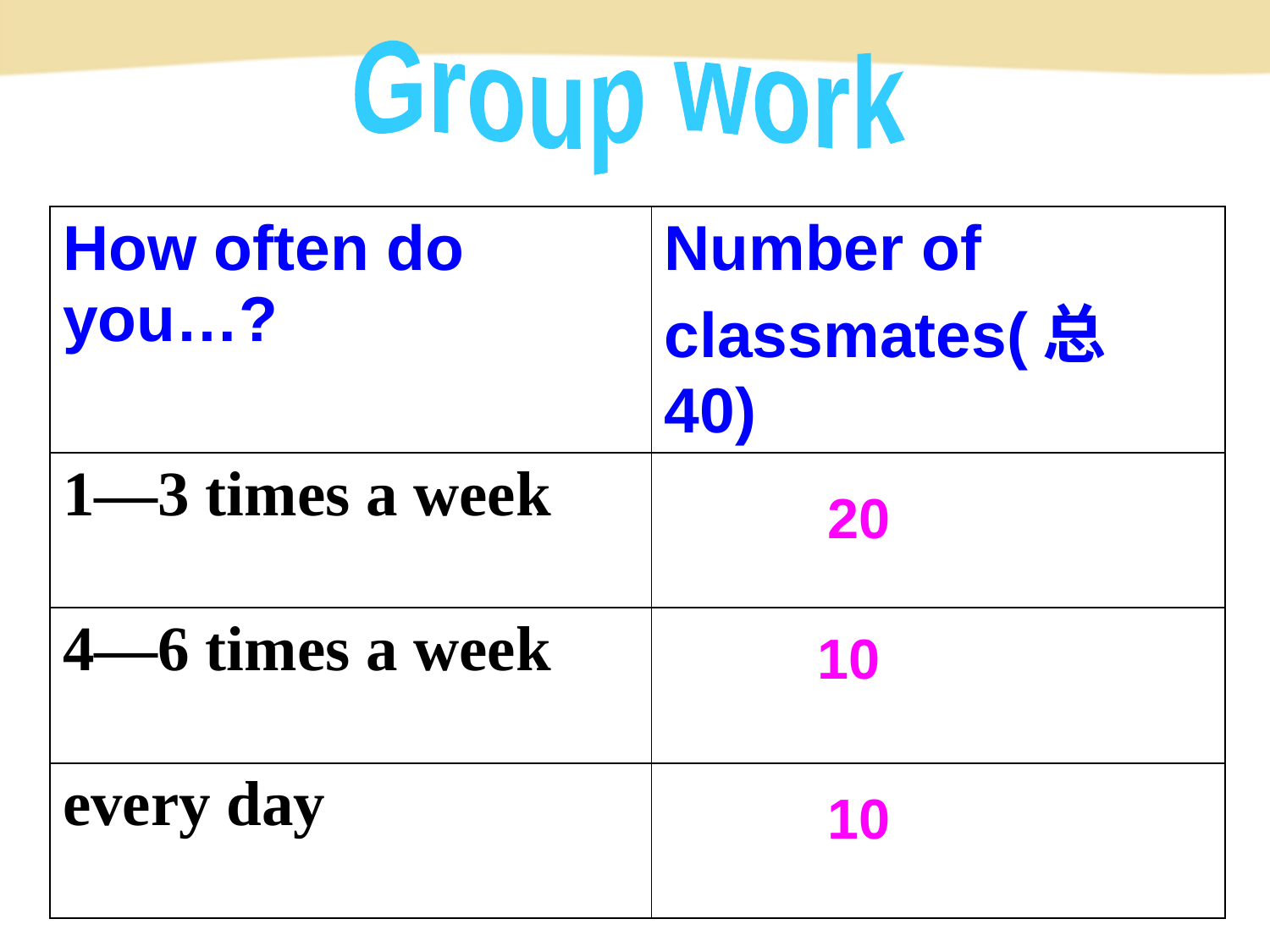

Group work
| How often do you…? | Number of classmates(总40) |
| --- | --- |
| 1—3 times a week |  |
| 4—6 times a week |  |
| every day |  |
20
10
10